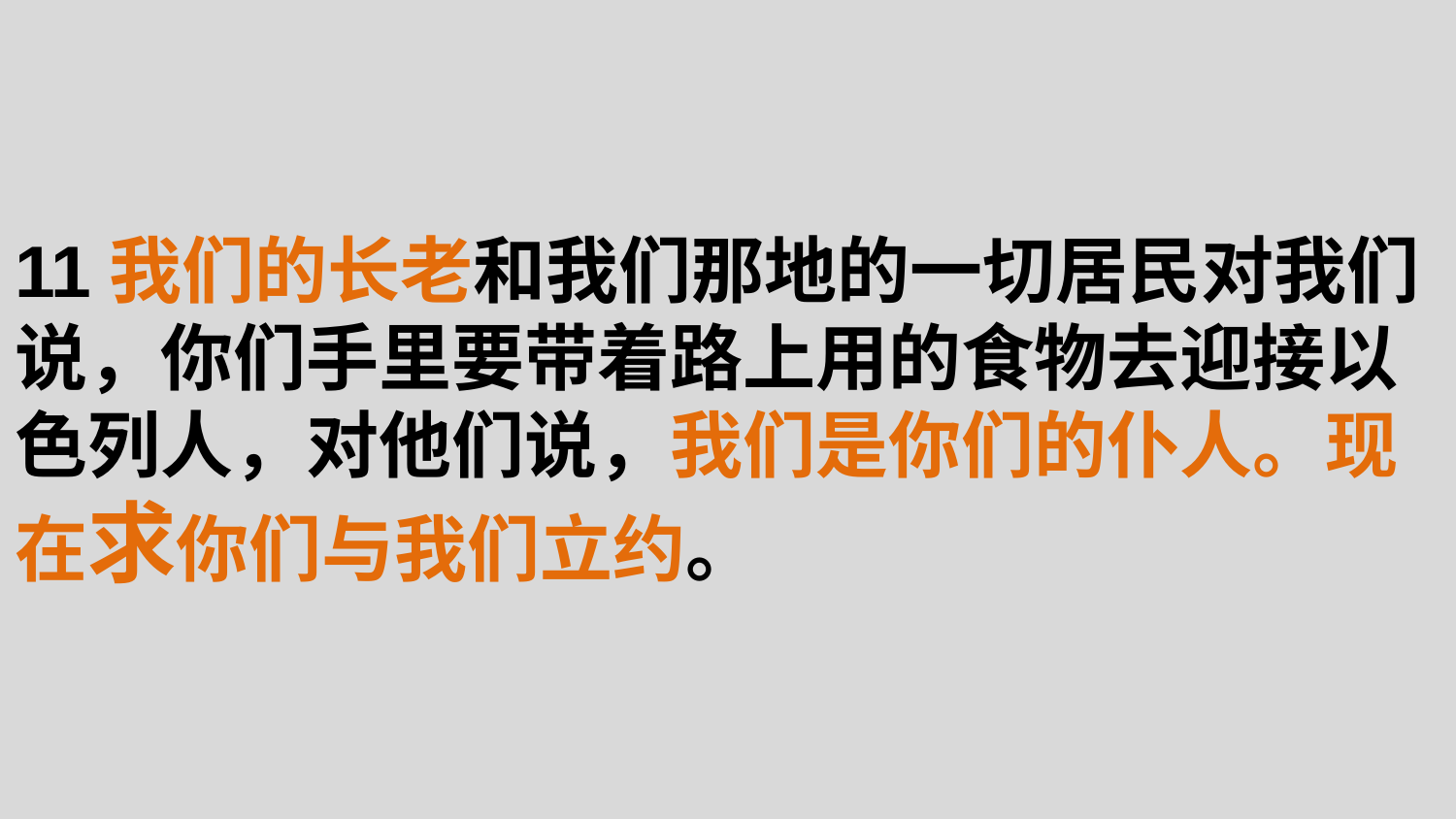

# 11我们的长老和我们那地的一切居民对我们说，你们手里要带着路上用的食物去迎接以色列人，对他们说，我们是你们的仆人。现在求你们与我们立约。